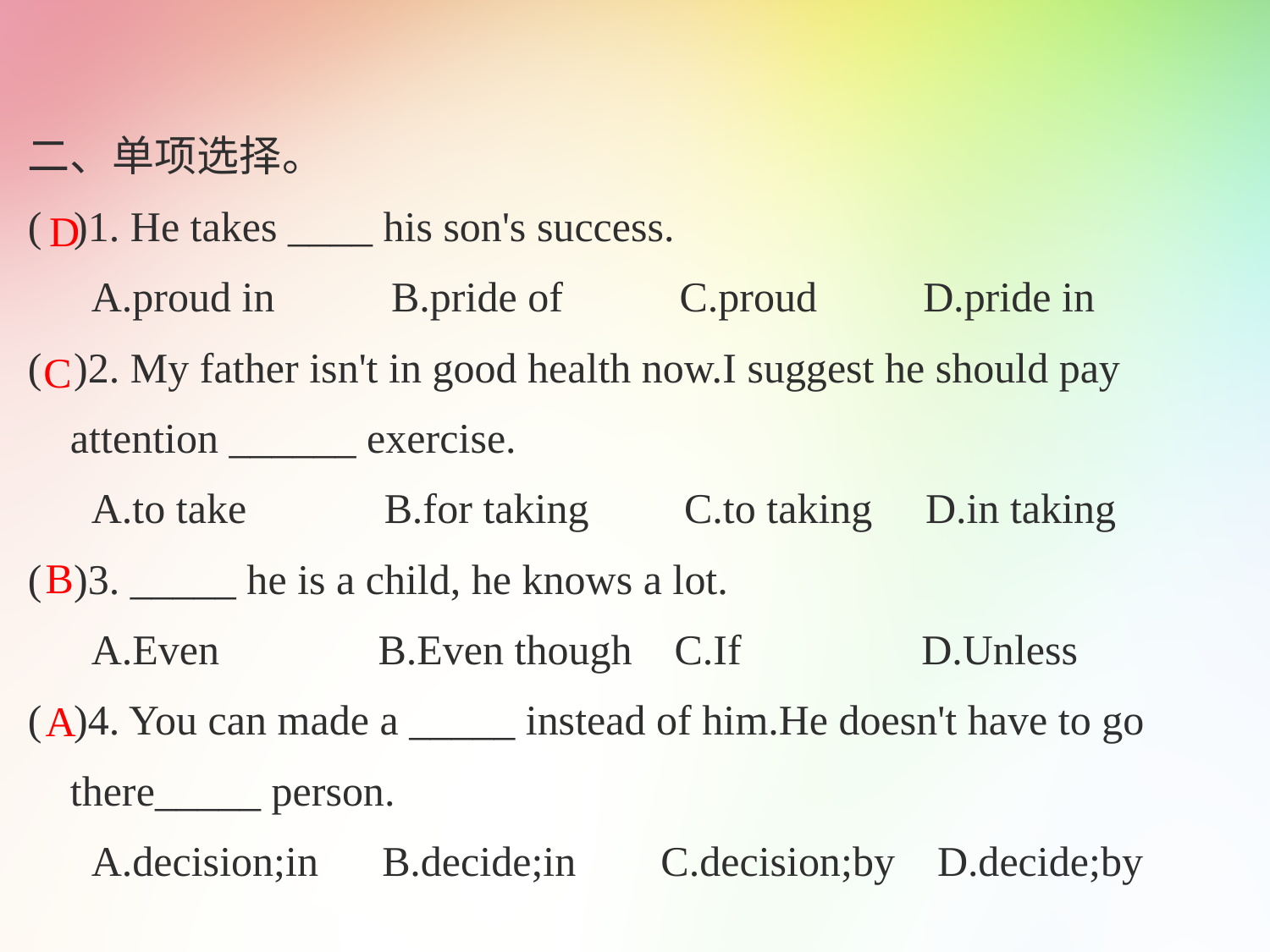

二、单项选择。
(   )1. He takes ____ his son's success.
      A.proud in           B.pride of           C.proud          D.pride in
(   )2. My father isn't in good health now.I suggest he should pay
    attention ______ exercise.
      A.to take             B.for taking         C.to taking     D.in taking
(   )3. _____ he is a child, he knows a lot.
      A.Even               B.Even though    C.If                 D.Unless
(   )4. You can made a _____ instead of him.He doesn't have to go
    there_____ person.
      A.decision;in      B.decide;in        C.decision;by    D.decide;by
D
C
B
A